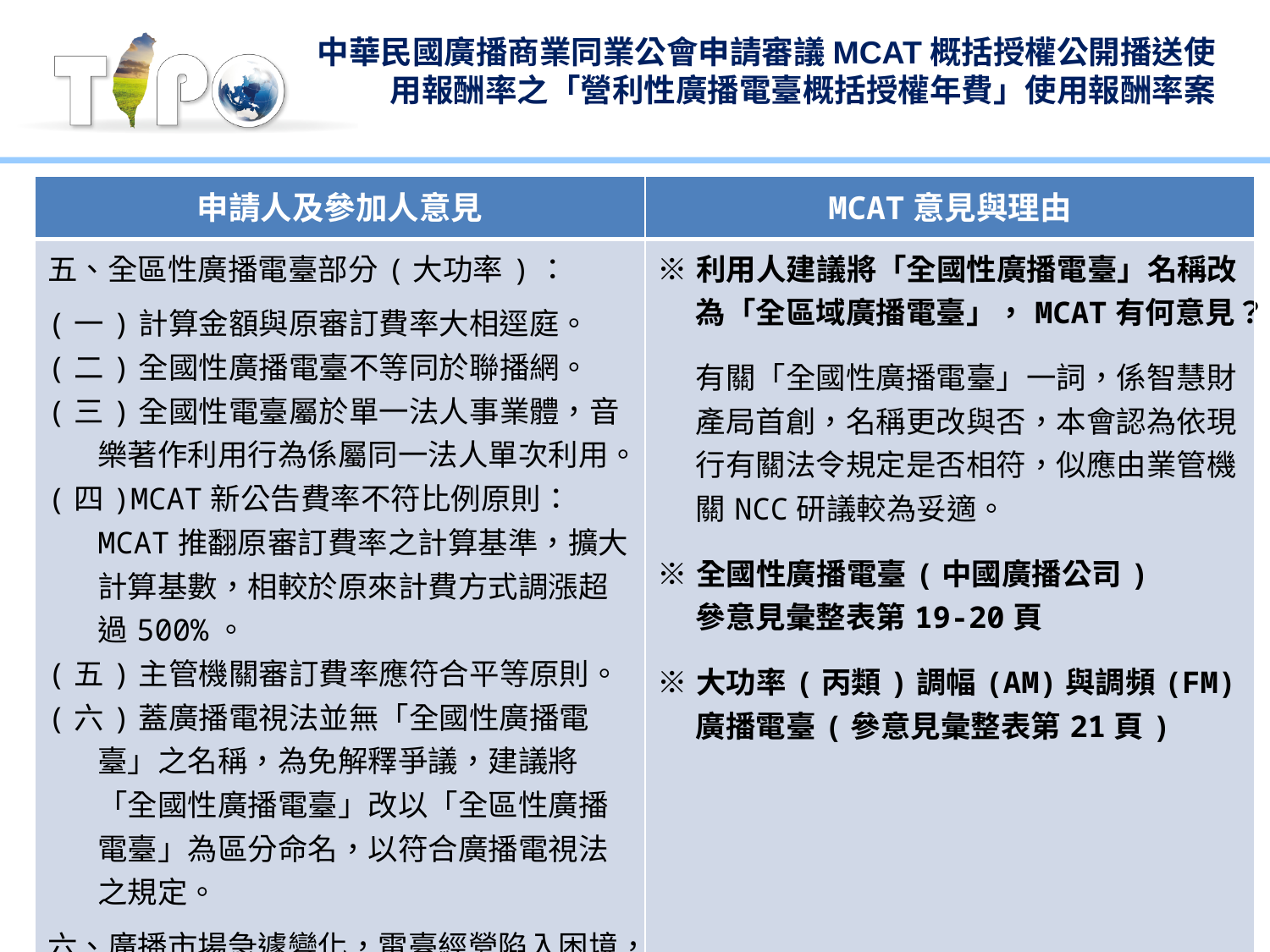

# 中華民國廣播商業同業公會申請審議MCAT概括授權公開播送使用報酬率之「營利性廣播電臺概括授權年費」使用報酬率案
| 申請人及參加人意見 | MCAT意見與理由 |
| --- | --- |
| 五、全區性廣播電臺部分(大功率)： (一)計算金額與原審訂費率大相逕庭。 (二)全國性廣播電臺不等同於聯播網。 (三)全國性電臺屬於單一法人事業體，音樂著作利用行為係屬同一法人單次利用。 (四)MCAT新公告費率不符比例原則：MCAT推翻原審訂費率之計算基準，擴大計算基數，相較於原來計費方式調漲超過500%。 (五)主管機關審訂費率應符合平等原則。 (六)蓋廣播電視法並無「全國性廣播電臺」之名稱，為免解釋爭議，建議將「全國性廣播電臺」改以「全區性廣播電臺」為區分命名，以符合廣播電視法之規定。 六、廣播市場急遽變化，電臺經營陷入困境，廣播著作權音樂使用報酬審議應考量目前廣播經營現況。 | ※利用人建議將「全國性廣播電臺」名稱改為「全區域廣播電臺」，MCAT有何意見？ 有關「全國性廣播電臺」一詞，係智慧財產局首創，名稱更改與否，本會認為依現行有關法令規定是否相符，似應由業管機關NCC研議較為妥適。 ※全國性廣播電臺(中國廣播公司) 參意見彙整表第19-20頁 ※大功率(丙類)調幅(AM)與調頻(FM)廣播電臺(參意見彙整表第21頁) |
12